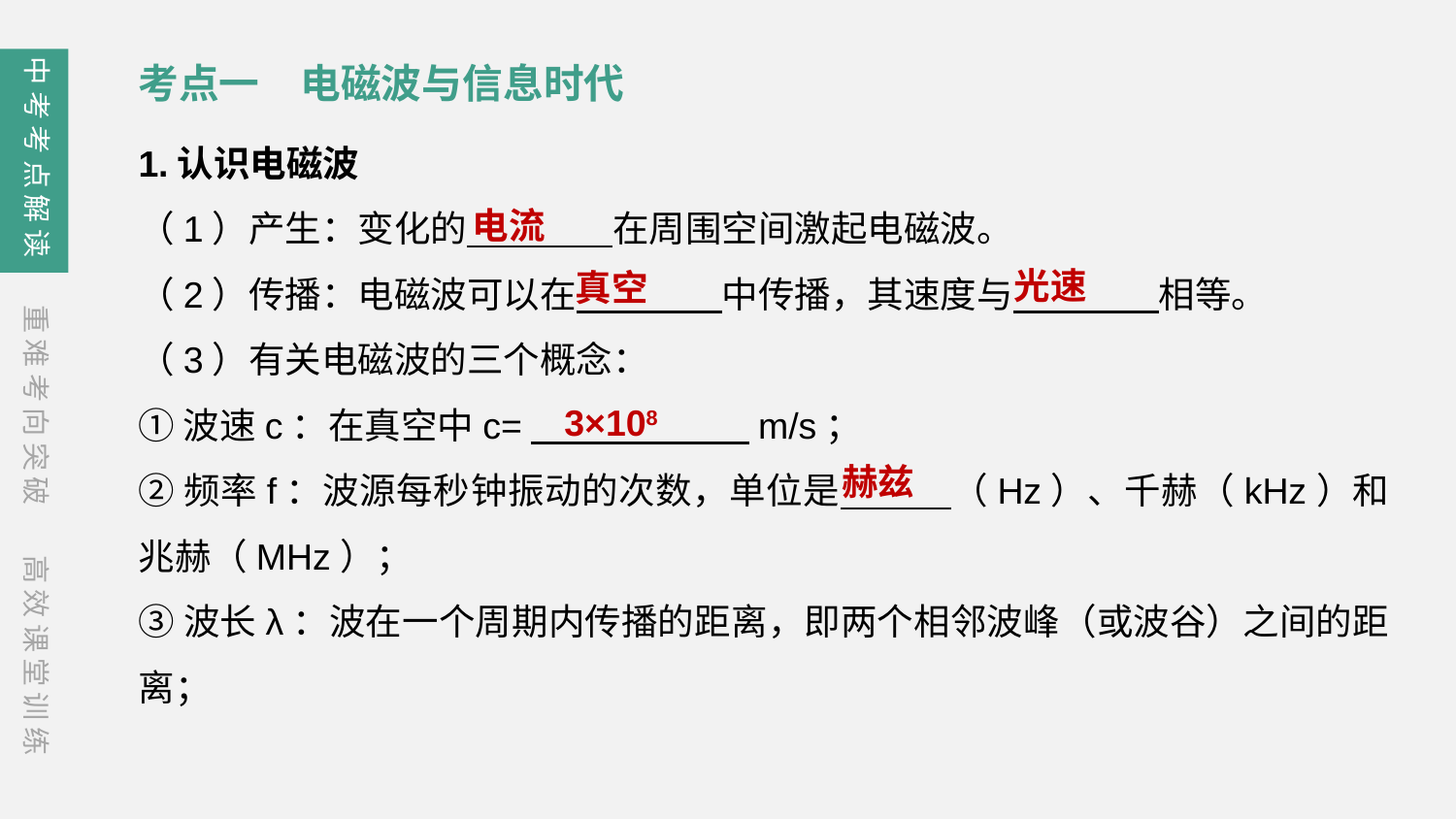

中考考点解读

考点一　电磁波与信息时代
1.认识电磁波
（1）产生：变化的　　　　在周围空间激起电磁波。
（2）传播：电磁波可以在　　　　中传播，其速度与　　　　相等。
（3）有关电磁波的三个概念：
①波速c：在真空中c=　　　　　　m/s；
②频率f：波源每秒钟振动的次数，单位是　　　（Hz）、千赫（kHz）和兆赫（MHz）；
③波长λ：波在一个周期内传播的距离，即两个相邻波峰（或波谷）之间的距离；
电流
光速
真空
重难考向突破
3×108
赫兹
高效课堂训练